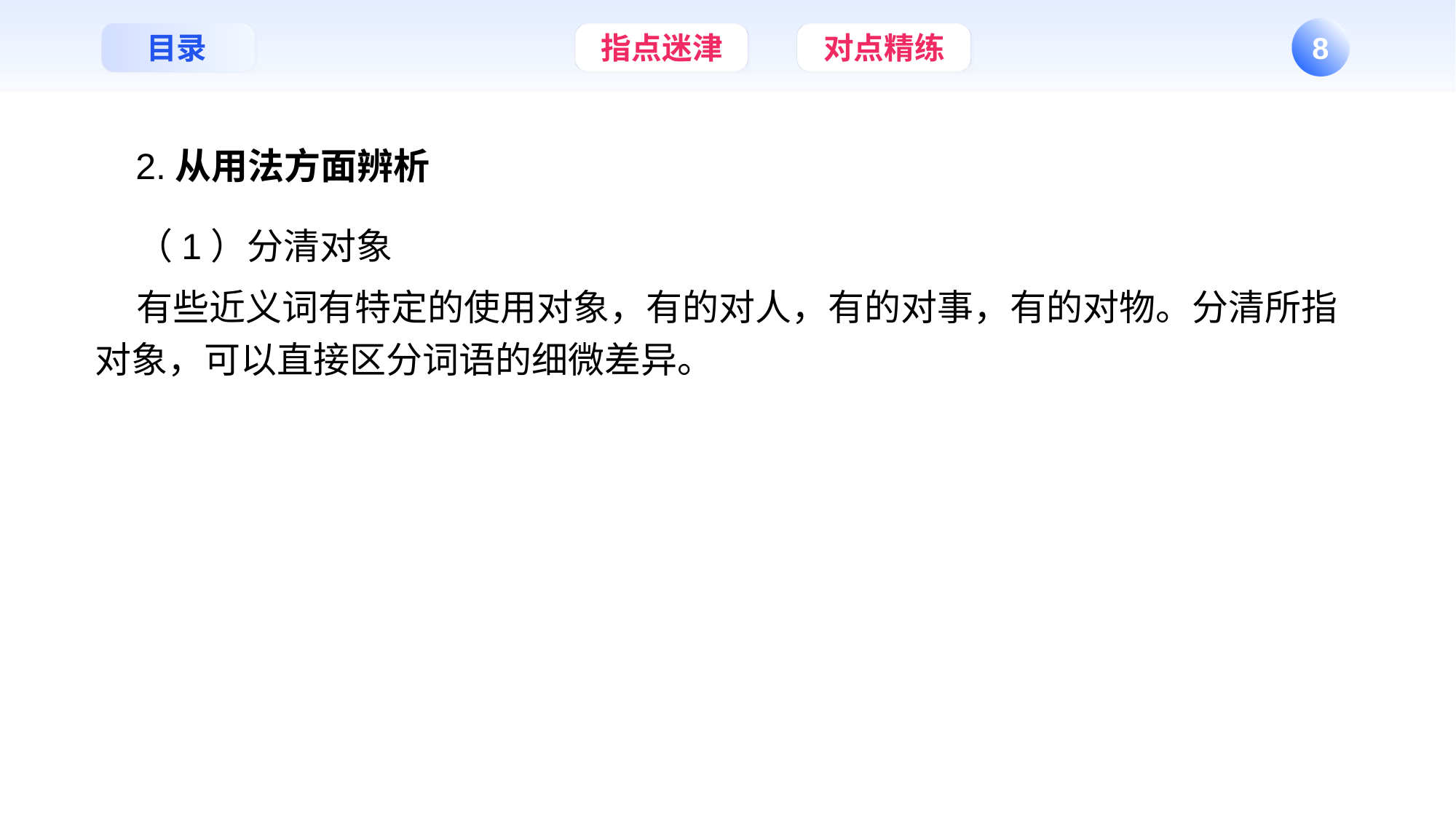

2.从用法方面辨析
    （1）分清对象
    有些近义词有特定的使用对象，有的对人，有的对事，有的对物。分清所指对象，可以直接区分词语的细微差异。